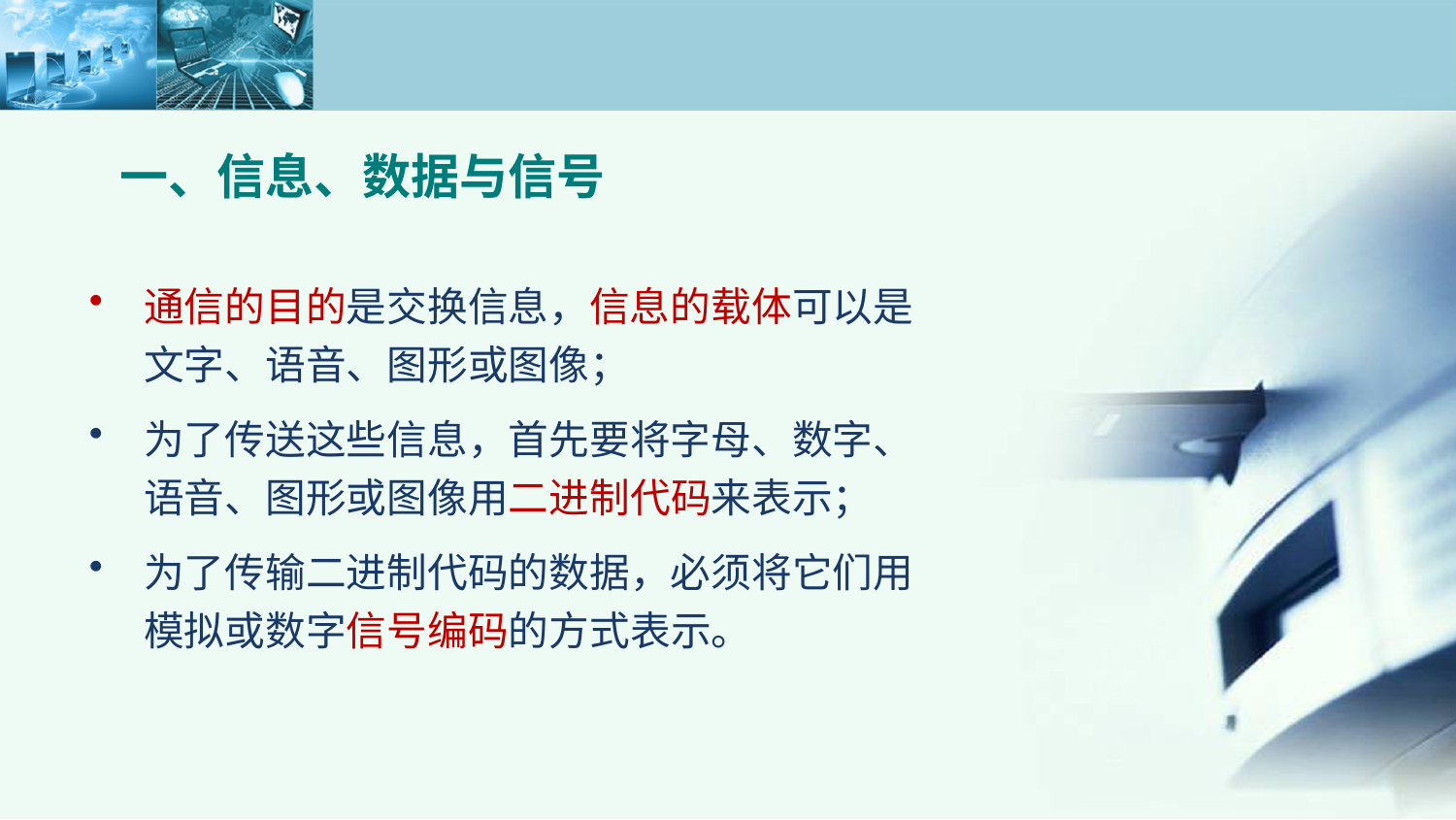

一、信息、数据与信号
通信的目的是交换信息，信息的载体可以是文字、语音、图形或图像；
为了传送这些信息，首先要将字母、数字、语音、图形或图像用二进制代码来表示；
为了传输二进制代码的数据，必须将它们用模拟或数字信号编码的方式表示。